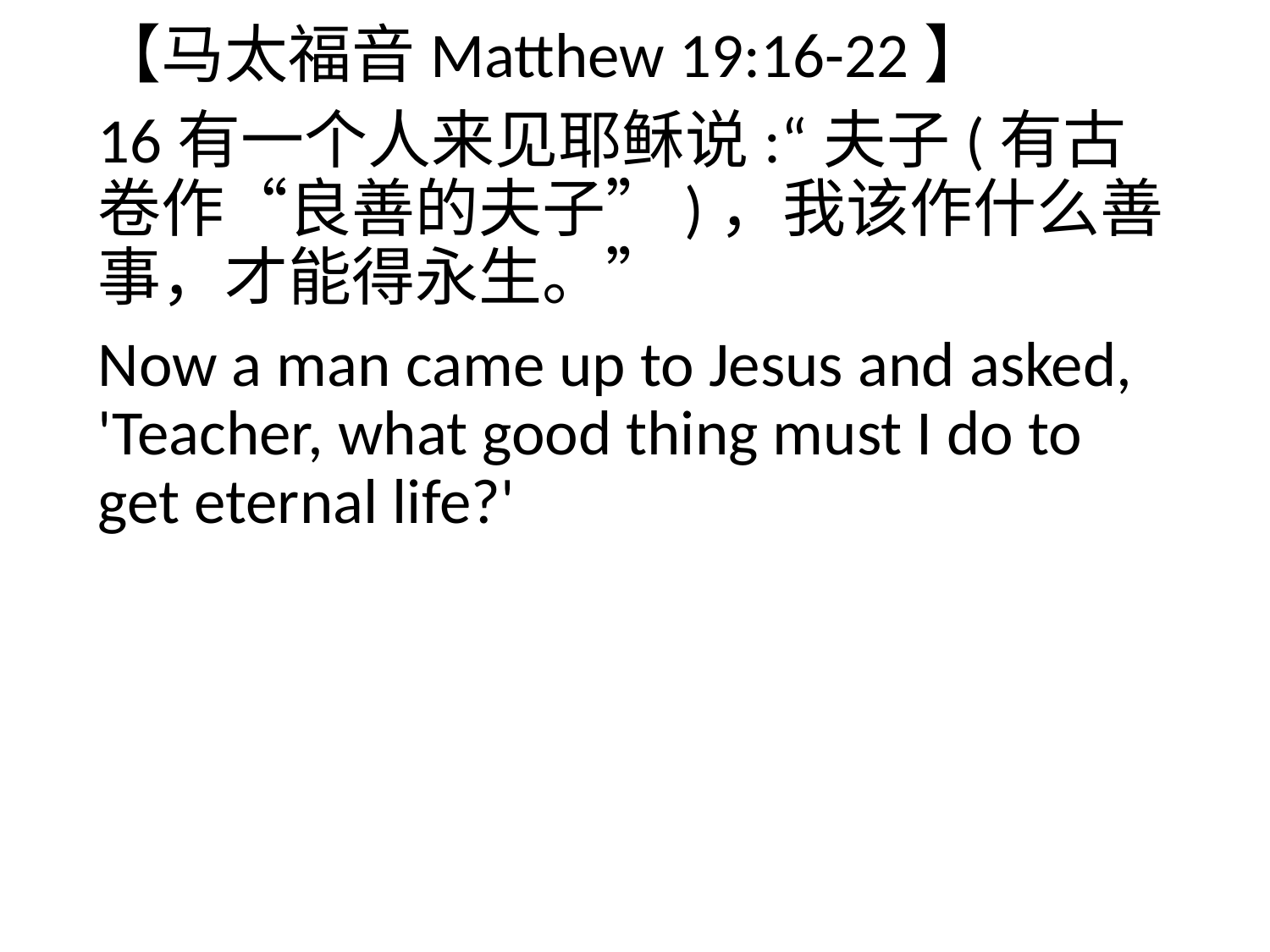

【马太福音Matthew 19:16-22】
16有一个人来见耶稣说:“夫子(有古卷作“良善的夫子”)，我该作什么善事，才能得永生。”
Now a man came up to Jesus and asked, 'Teacher, what good thing must I do to get eternal life?'